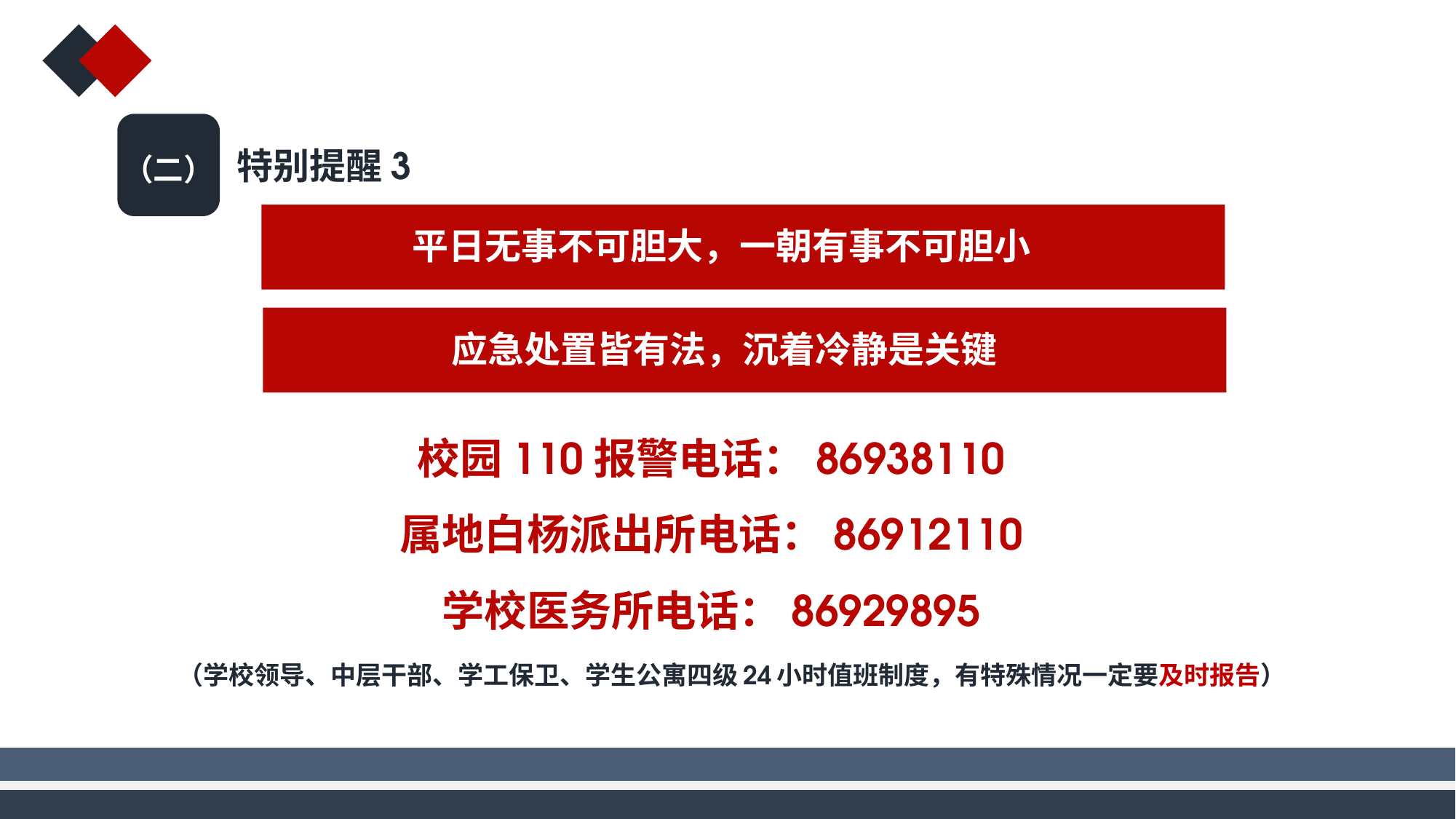

（二）
特别提醒3

平日无事不可胆大，一朝有事不可胆小

应急处置皆有法，沉着冷静是关键
校园110报警电话：86938110
属地白杨派出所电话：86912110
学校医务所电话：86929895
（学校领导、中层干部、学工保卫、学生公寓四级24小时值班制度，有特殊情况一定要及时报告）